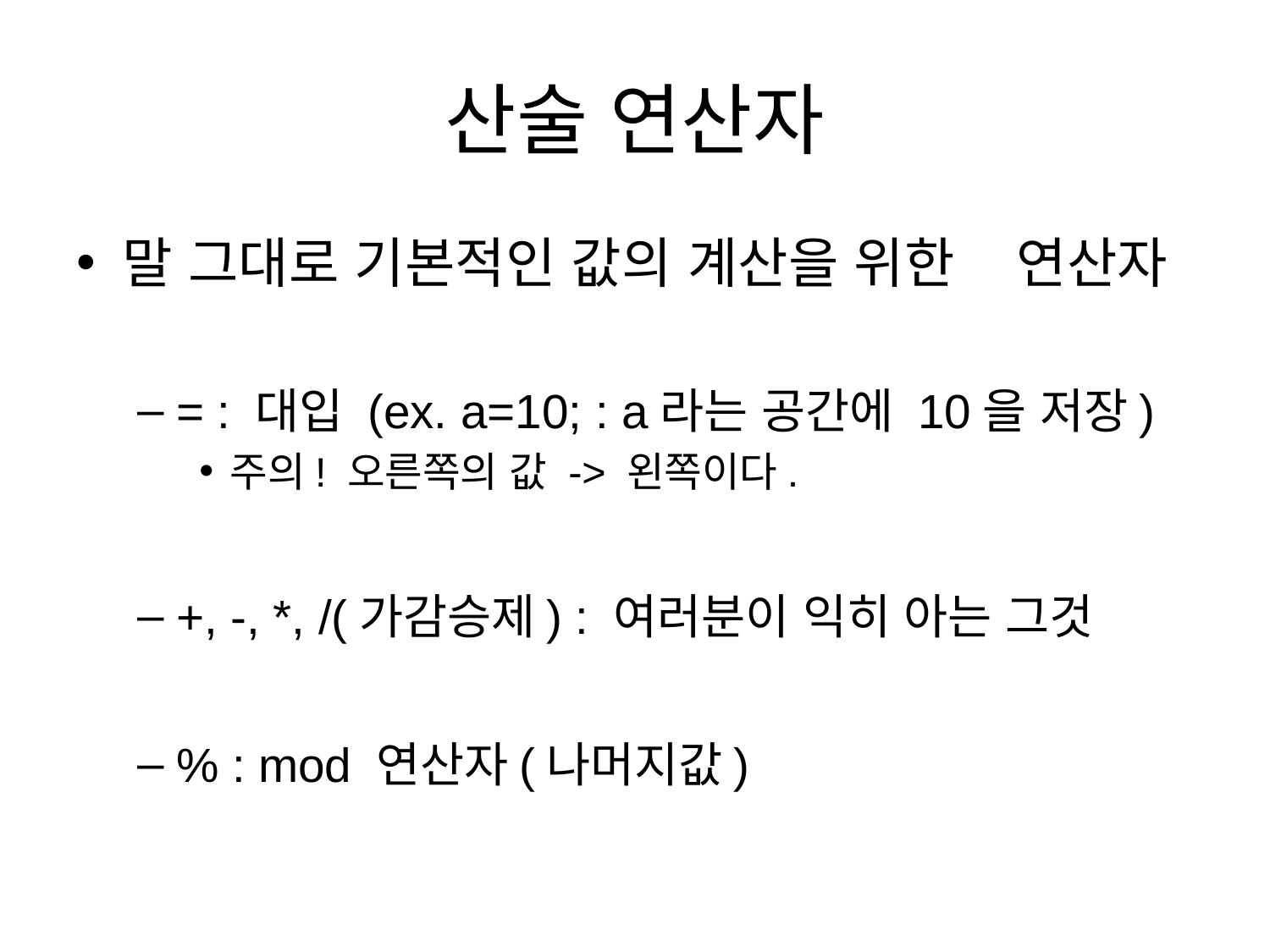

# 산술 연산자
말 그대로 기본적인 값의 계산을 위한    연산자

= : 대입 (ex. a=10; : a라는 공간에 10을 저장)
주의! 오른쪽의 값 -> 왼쪽이다.

+, -, *, /(가감승제) : 여러분이 익히 아는 그것

% : mod 연산자(나머지값)